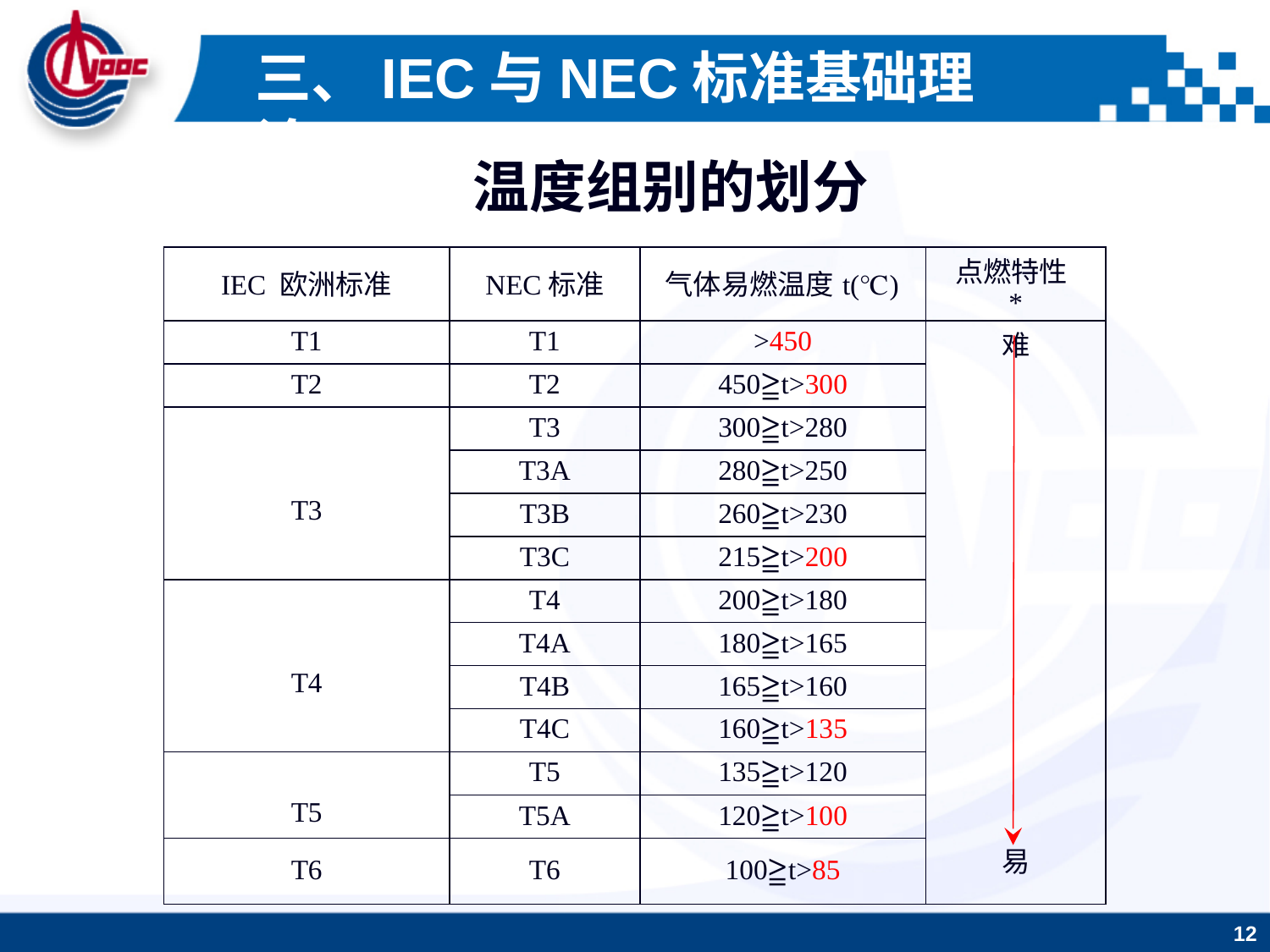

三、IEC与NEC标准基础理论
温度组别的划分
| IEC 欧洲标准 | NEC标准 | 气体易燃温度t(℃) | 点燃特性\* |
| --- | --- | --- | --- |
| T1 | T1 | >450 | 难 易 |
| T2 | T2 | 450≧t>300 |  |
| T3 | T3 | 300≧t>280 |  |
|  | T3A | 280≧t>250 |  |
|  | T3B | 260≧t>230 |  |
|  | T3C | 215≧t>200 |  |
| T4 | T4 | 200≧t>180 |  |
|  | T4A | 180≧t>165 |  |
|  | T4B | 165≧t>160 |  |
|  | T4C | 160≧t>135 |  |
| T5 | T5 | 135≧t>120 |  |
|  | T5A | 120≧t>100 |  |
| T6 | T6 | 100≧t>85 |  |